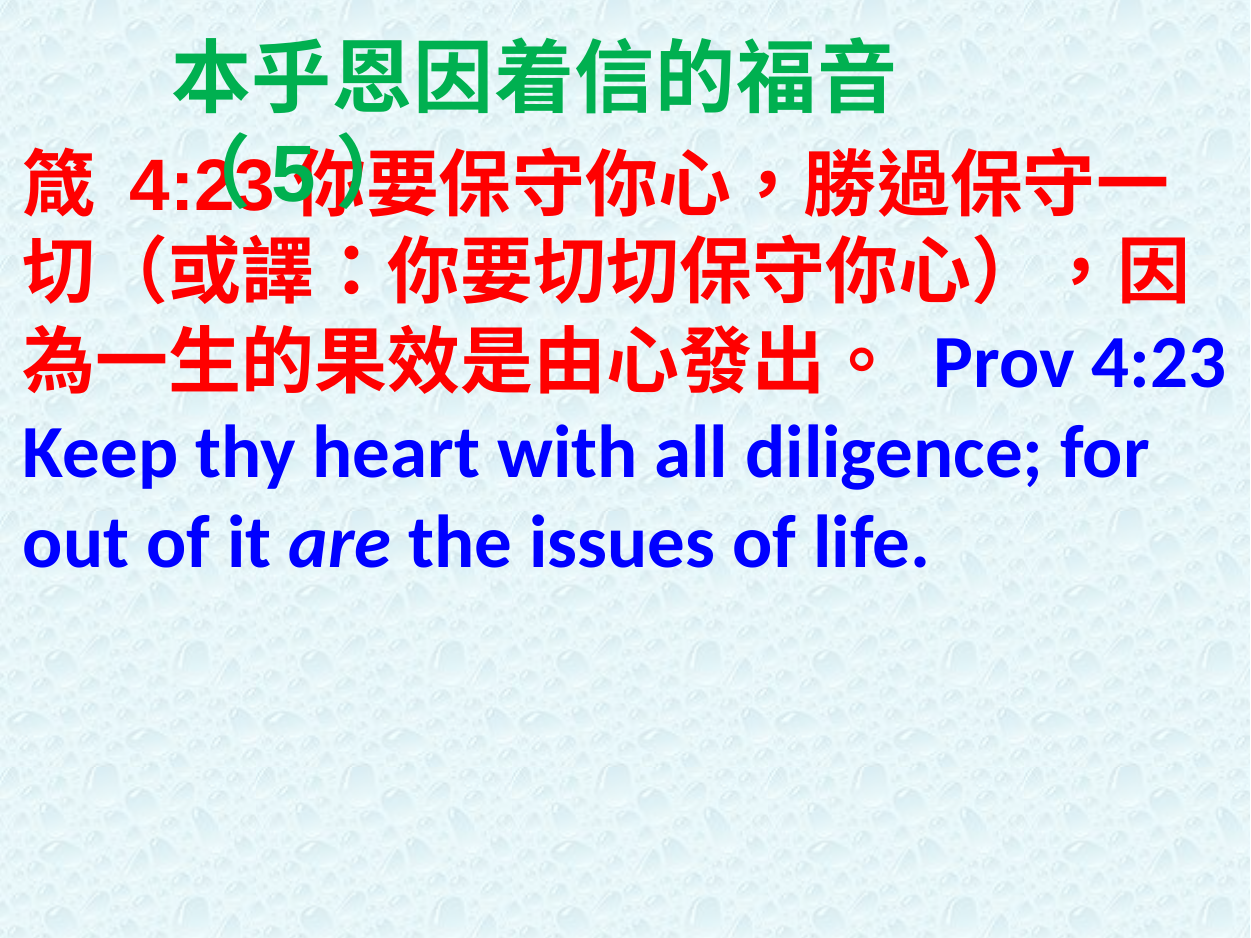

本乎恩因着信的福音（5）
箴 4:23你要保守你心，勝過保守一切（或譯：你要切切保守你心），因為一生的果效是由心發出。 Prov 4:23 Keep thy heart with all diligence; for out of it are the issues of life.